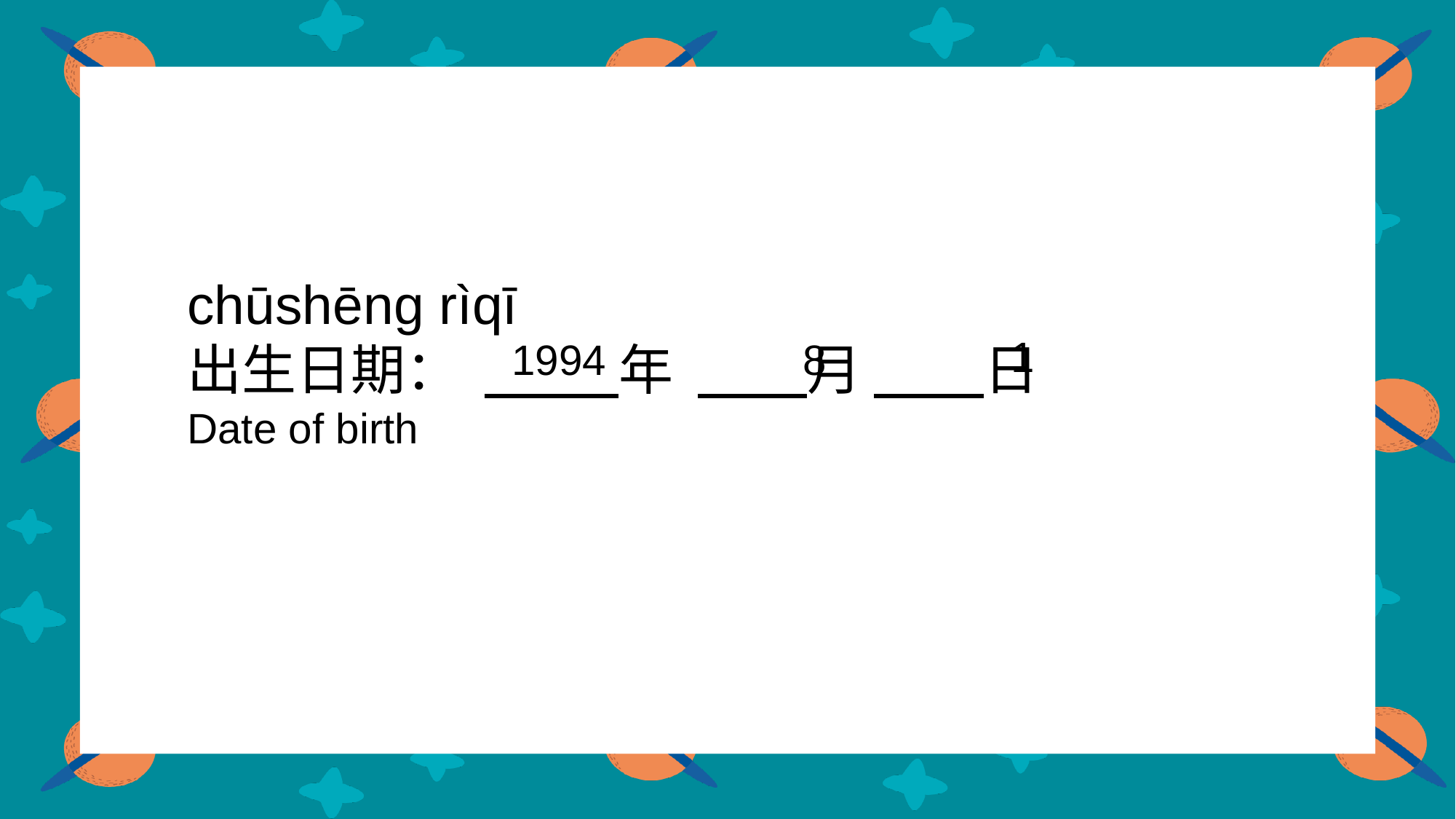

chūshēng rìqī
出生日期：             年           月          日
Date of birth
1
1994
8